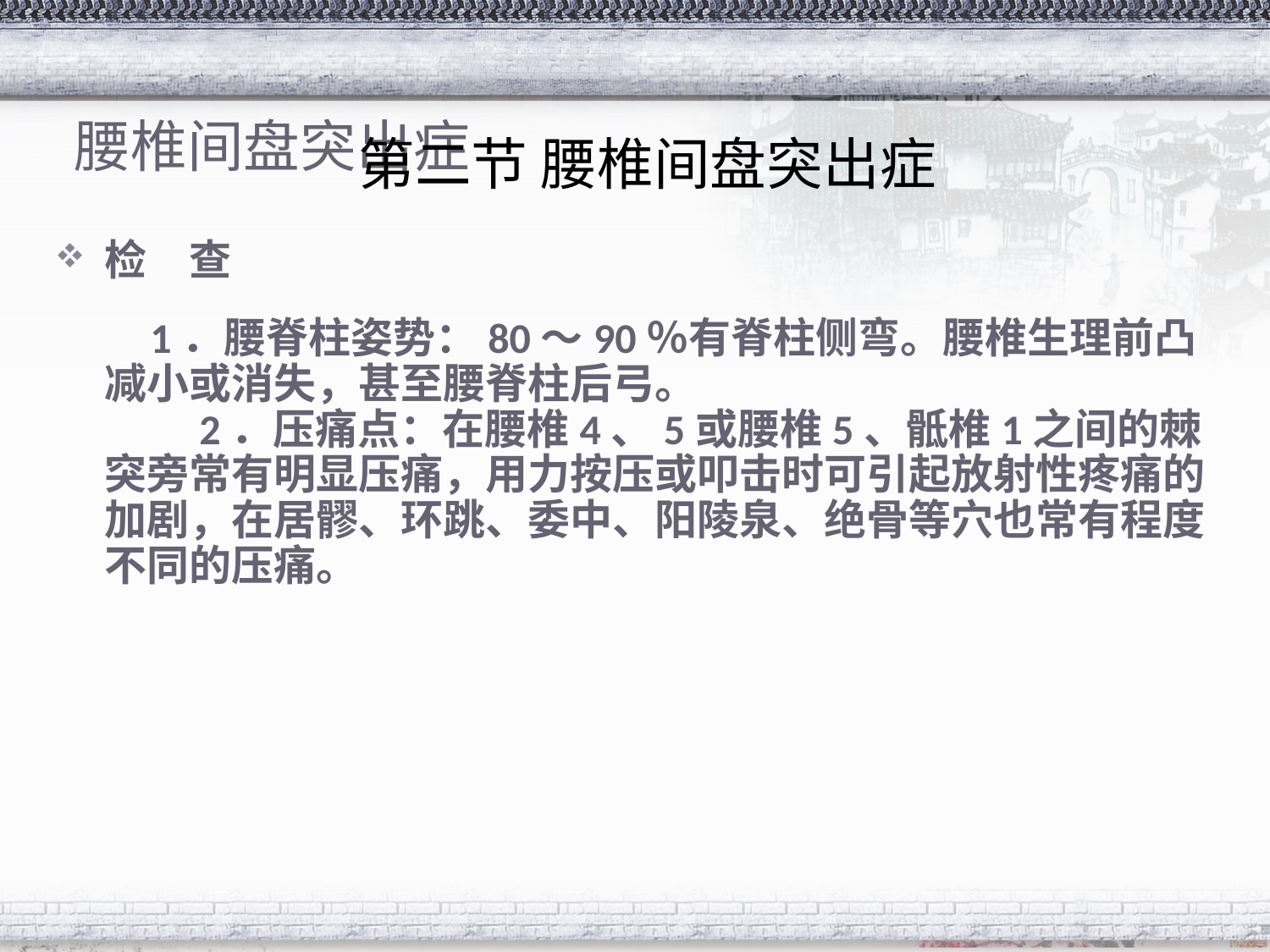

# 腰椎间盘突出症
第二节 腰椎间盘突出症
检　查
          1．腰脊柱姿势：80～90％有脊柱侧弯。腰椎生理前凸减小或消失，甚至腰脊柱后弓。
　　2．压痛点：在腰椎4、5或腰椎5、骶椎1之间的棘突旁常有明显压痛，用力按压或叩击时可引起放射性疼痛的加剧，在居髎、环跳、委中、阳陵泉、绝骨等穴也常有程度不同的压痛。